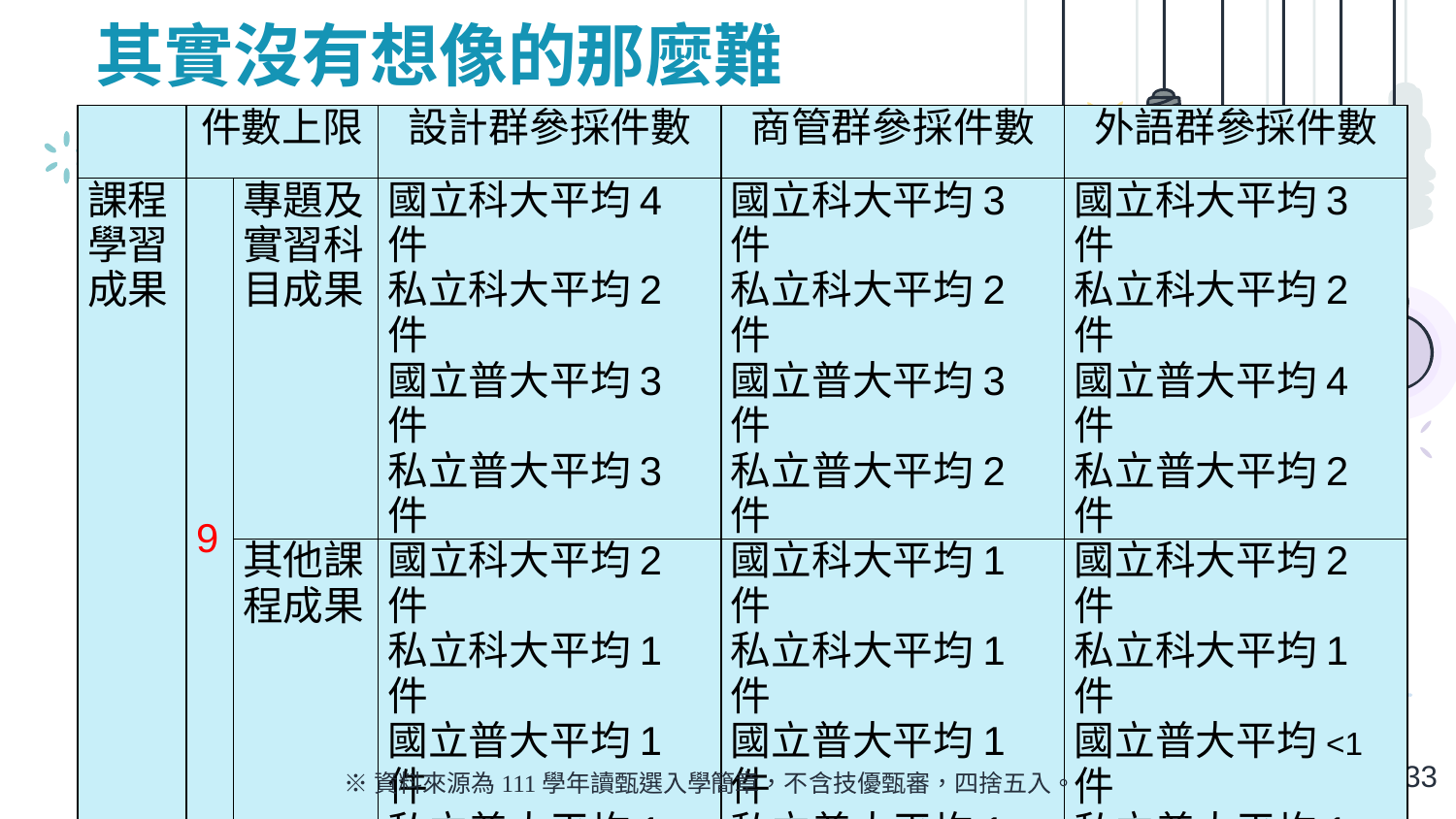

# 其實沒有想像的那麼難
|  | 件數上限 |  | 設計群參採件數 | 商管群參採件數 | 外語群參採件數 |
| --- | --- | --- | --- | --- | --- |
| 課程學習成果 | 9 | 專題及實習科目成果 | 國立科大平均4件 私立科大平均2件 國立普大平均3件 私立普大平均3件 | 國立科大平均3件 私立科大平均2件 國立普大平均3件 私立普大平均2件 | 國立科大平均3件 私立科大平均2件 國立普大平均4件 私立普大平均2件 |
|  |  | 其他課程成果 | 國立科大平均2件 私立科大平均1件 國立普大平均1件 私立普大平均1件 | 國立科大平均1件 私立科大平均1件 國立普大平均1件 私立普大平均1件 | 國立科大平均2件 私立科大平均1件 國立普大平均<1件 私立普大平均1件 |
| 多元學習表現 | 10 |  | 國立科大平均7件 私立科大平均3件 國立普大平均6件 私立普大平均5件 | 國立科大平均6件 私立科大平均3件 國立普大平均5件 私立普大平均4件 | 國立科大平均6件 私立科大平均3件 國立普大平均7件 私立普大平均4件 |
33
※資料來源為111學年讀甄選入學簡章，不含技優甄審，四捨五入。